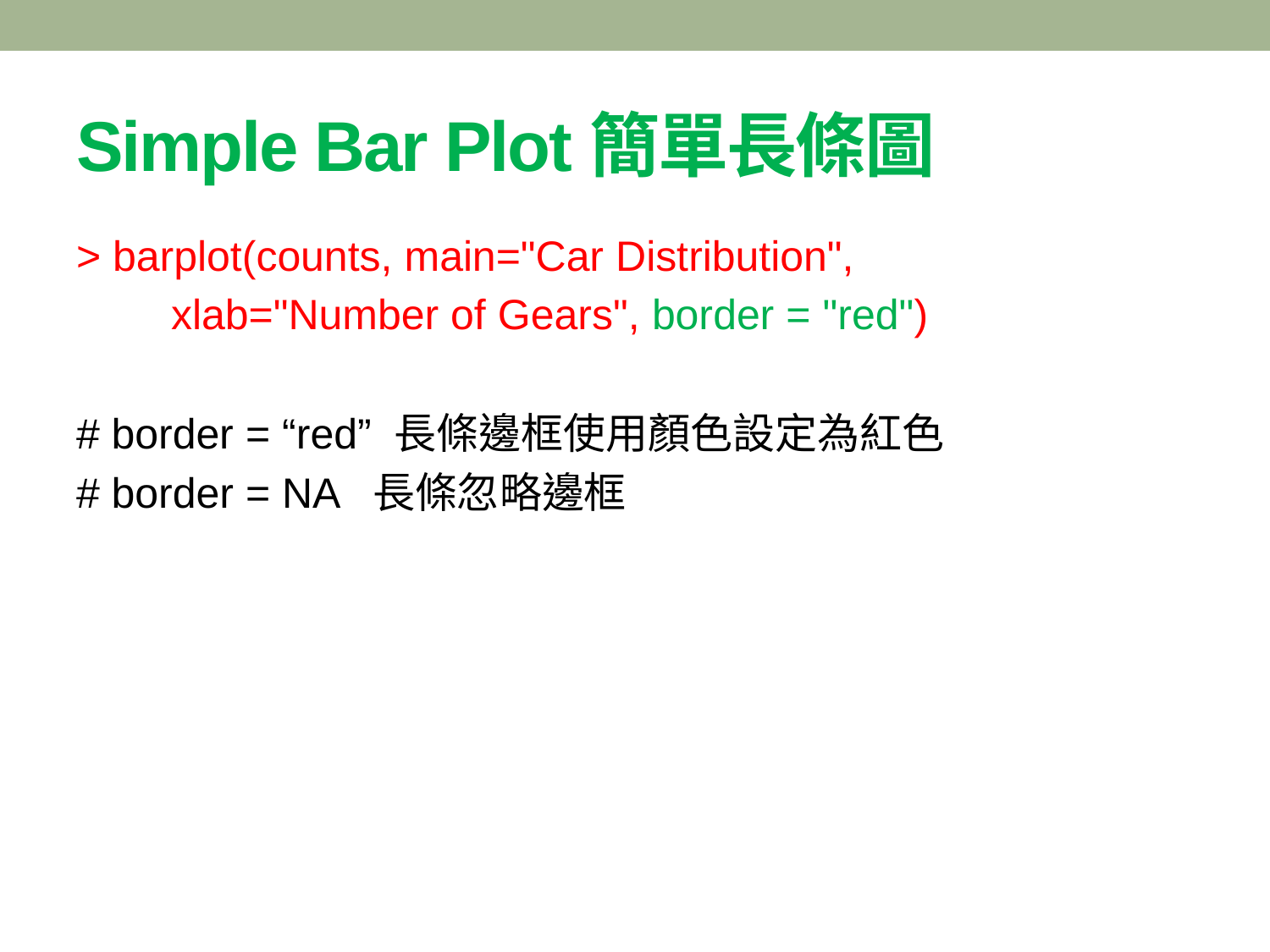

# Simple Bar Plot簡單長條圖
> barplot(counts, main="Car Distribution",
        xlab="Number of Gears", border = "red")

# border = “red” 長條邊框使用顏色設定為紅色
# border = NA  長條忽略邊框